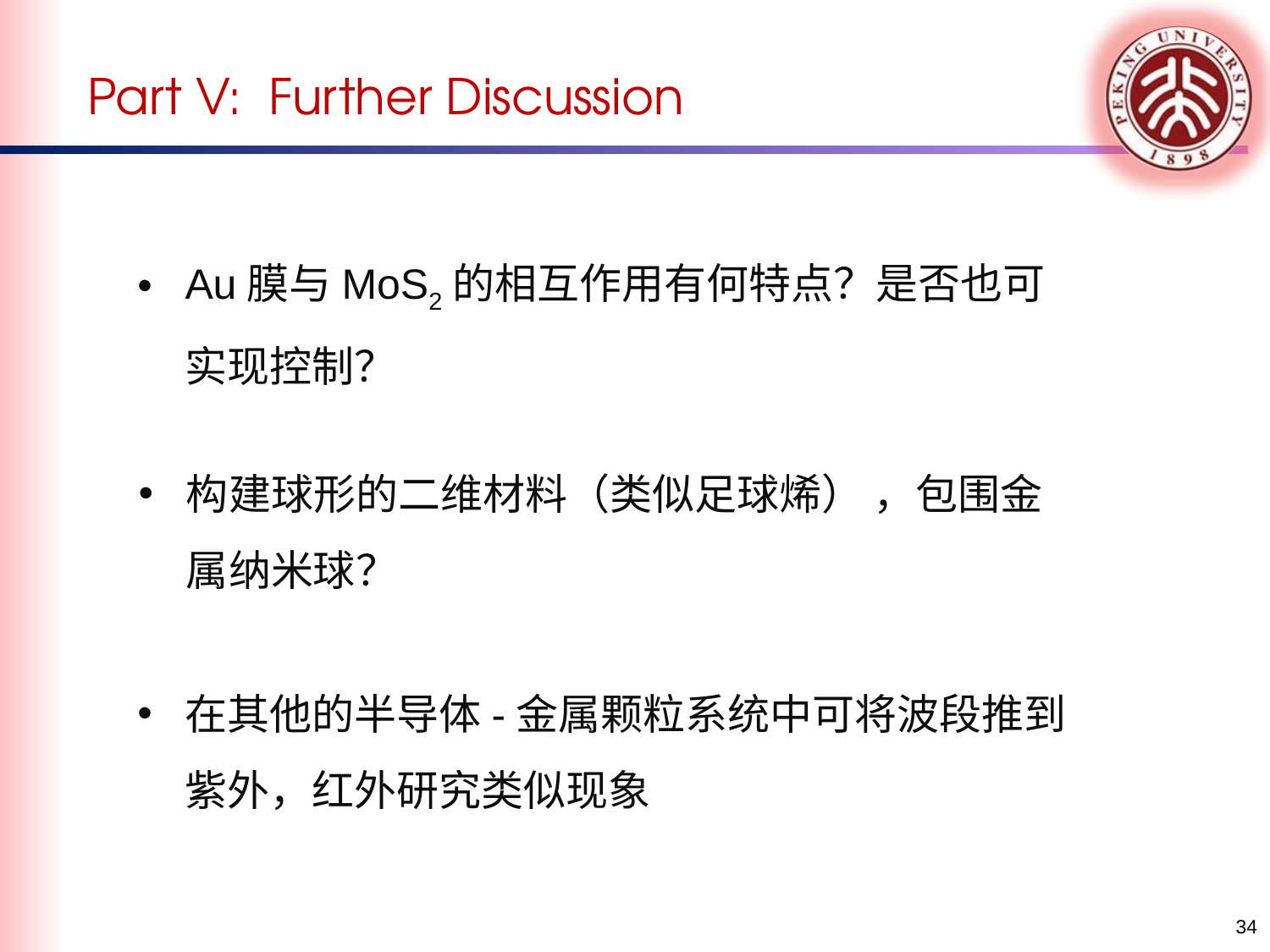

Part V:  Further Discussion
Au膜与MoS2的相互作用有何特点？是否也可实现控制？
构建球形的二维材料（类似足球烯） ，包围金属纳米球？
在其他的半导体-金属颗粒系统中可将波段推到紫外，红外研究类似现象
34